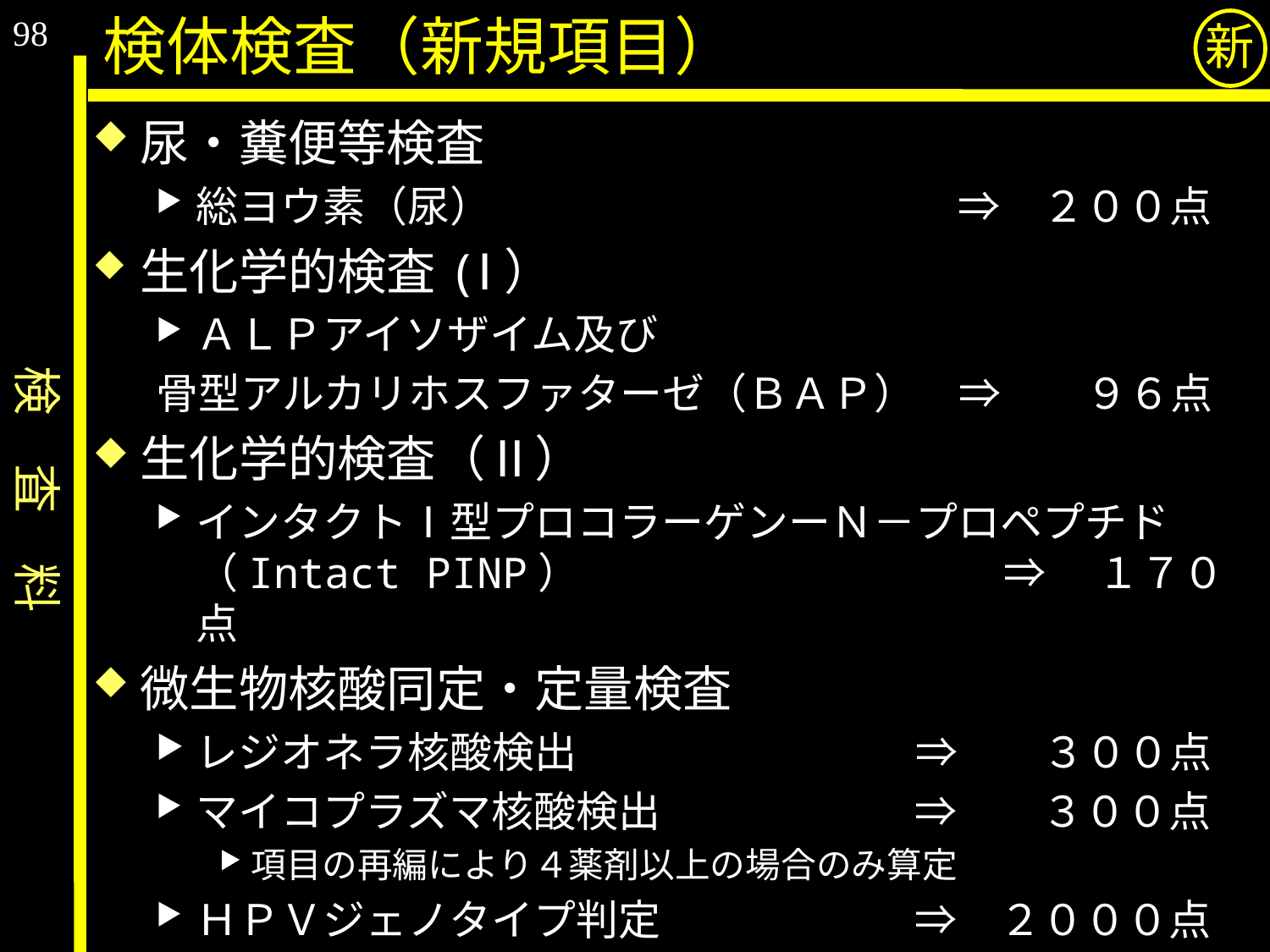

98
検体検査（新規項目）
新

尿・糞便等検査
総ヨウ素（尿）　　　　　　　　　　　⇒　２００点
生化学的検査(Ⅰ）
ＡＬＰアイソザイム及び
骨型アルカリホスファターゼ（ＢＡＰ）　⇒　　９６点
生化学的検査（Ⅱ）
インタクトⅠ型プロコラーゲンーＮ－プロペプチド（Intact PINP）　　　　　　　　　　⇒ 　１７０点
微生物核酸同定・定量検査
レジオネラ核酸検出　　　　　　　　⇒　　３００点
マイコプラズマ核酸検出　　　　　　⇒　　３００点
項目の再編により４薬剤以上の場合のみ算定
ＨＰＶジェノタイプ判定　　　　　　⇒　２０００点

検　査　料